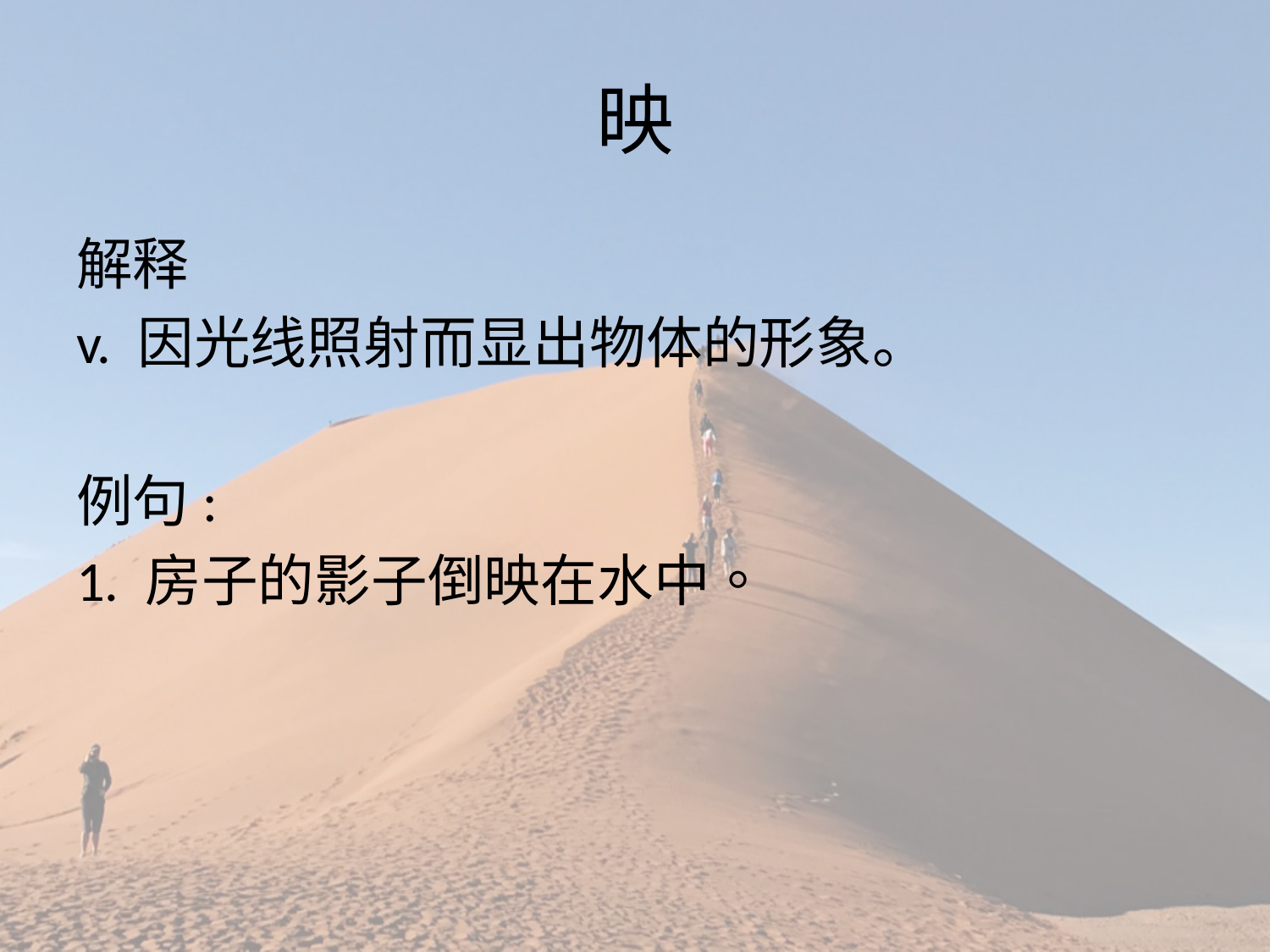

# 映
解释
v. 因光线照射而显出物体的形象。

例句:
1. 房子的影子倒映在水中。